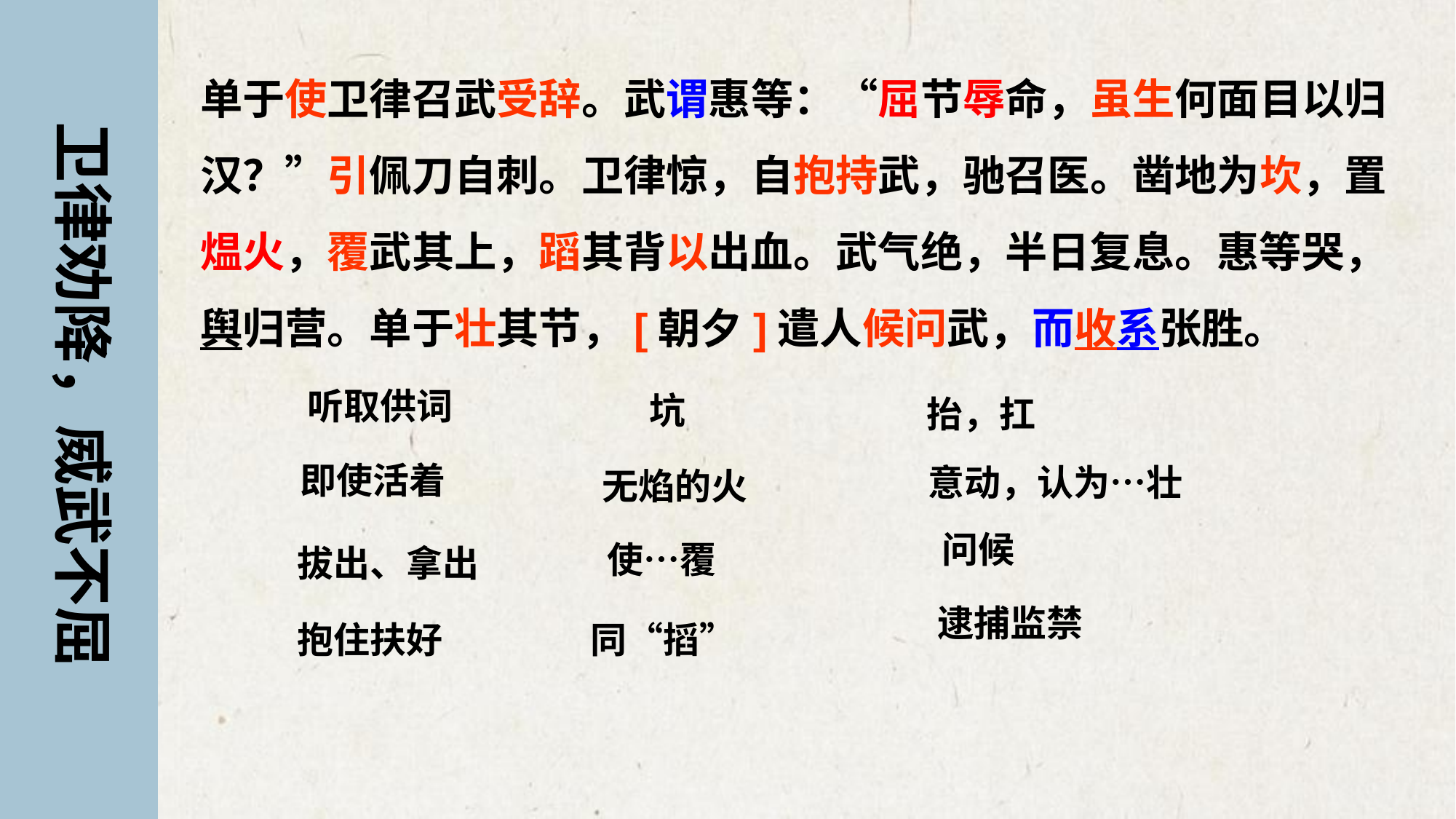

卫律劝降，威武不屈
单于使卫律召武受辞。武谓惠等：“屈节辱命，虽生何面目以归汉？”引佩刀自刺。卫律惊，自抱持武，驰召医。凿地为坎，置煴火，覆武其上，蹈其背以出血。武气绝，半日复息。惠等哭，舆归营。单于壮其节，[朝夕]遣人候问武，而收系张胜。
听取供词
坑
抬，扛
即使活着
意动，认为…壮
无焰的火
问候
使…覆
拔出、拿出
逮捕监禁
同“搯”
抱住扶好